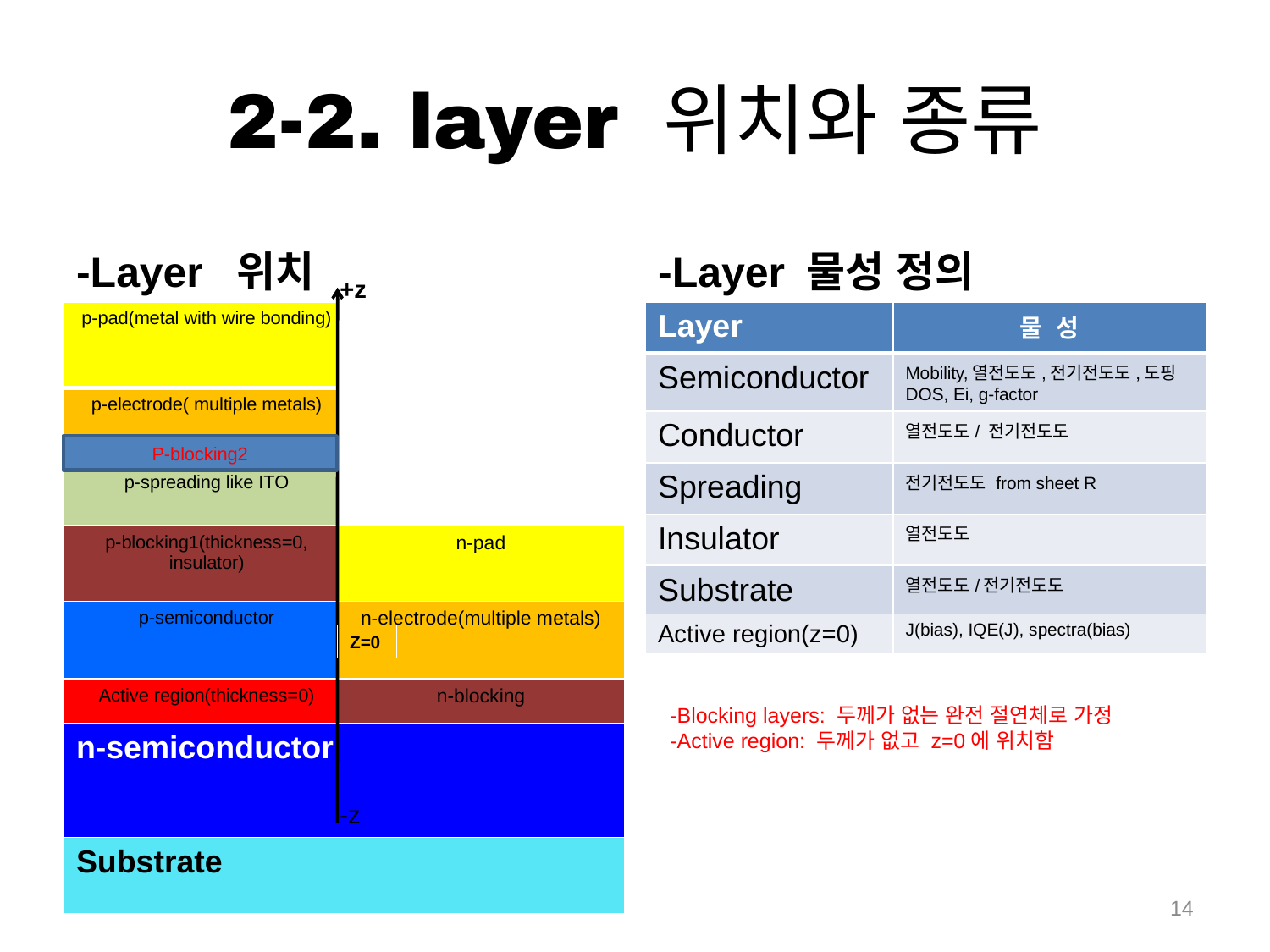

# 2-2. layer 위치와 종류
-Layer  위치
-Layer 물성 정의
+z
| p-pad(metal with wire bonding) |  |
| --- | --- |
| p-electrode( multiple metals) |  |
| p-spreading like ITO |  |
| p-blocking1(thickness=0, insulator) | n-pad |
| p-semiconductor | n-electrode(multiple metals) |
| Active region(thickness=0) | n-blocking |
| n-semiconductor |  |
| Substrate |  |
| Layer | 물 성 |
| --- | --- |
| Semiconductor | Mobility,열전도도,전기전도도,도핑 DOS, Ei, g-factor |
| Conductor | 열전도도/ 전기전도도 |
| Spreading | 전기전도도 from sheet R |
| Insulator | 열전도도 |
| Substrate | 열전도도/전기전도도 |
| Active region(z=0) | J(bias), IQE(J), spectra(bias) |
P-blocking2
Z=0
-Blocking layers: 두께가 없는 완전 절연체로 가정
-Active region: 두께가 없고 z=0에 위치함
-z
14